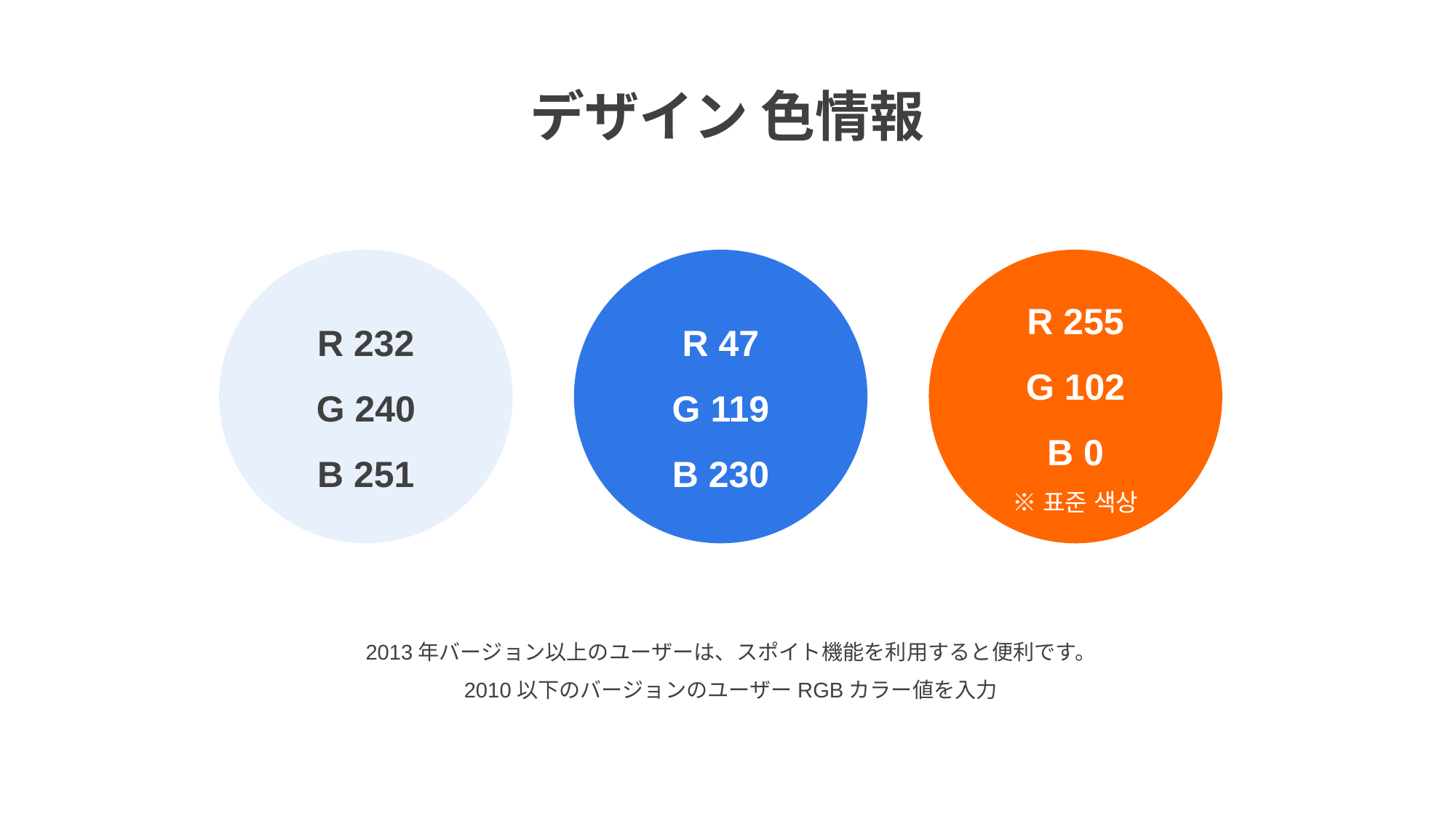

デザイン 色情報
R 232
G 240
B 251
R 47
G 119
B 230
R 255
G 102
B 0
※표준 색상
2013年バージョン以上のユーザーは、スポイト機能を利用すると便利です。
2010以下のバージョンのユーザーRGBカラー値を入力